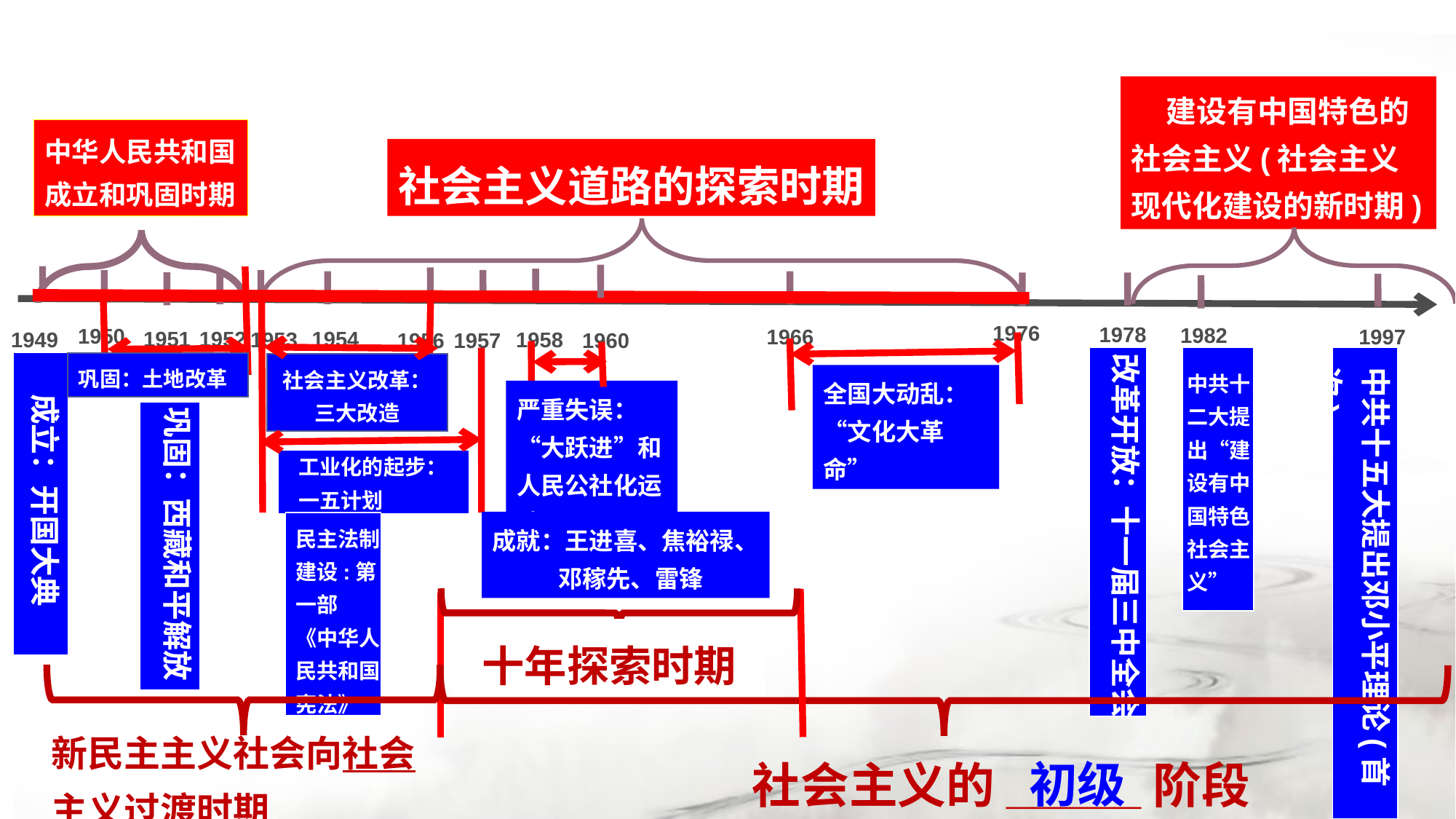

#
    建设有中国特色的社会主义(社会主义现代化建设的新时期)

中华人民共和国成立和巩固时期
社会主义道路的探索时期

1976
1978
1982
1950
1966
1997
1951
1952
1954
1949
1958
1953
1956
1960
1957
改革开放：十一届三中全会

巩固：土地改革
社会主义改革：三大改造
中共十五大提出邓小平理论(首次)
中共十二大提出“建设有中国特色社会主义”
全国大动乱：“文化大革命”
  巩固：西藏和平解放

严重失误：“大跃进”和人民公社化运动
成立：开国大典

工业化的起步：
一五计划

成就：王进喜、焦裕禄、
           邓稼先、雷锋

民主法制建设:第一部
《中华人民共和国宪法》
十年探索时期
新民主主义社会向社会主义过渡时期
初级
社会主义的_____阶段